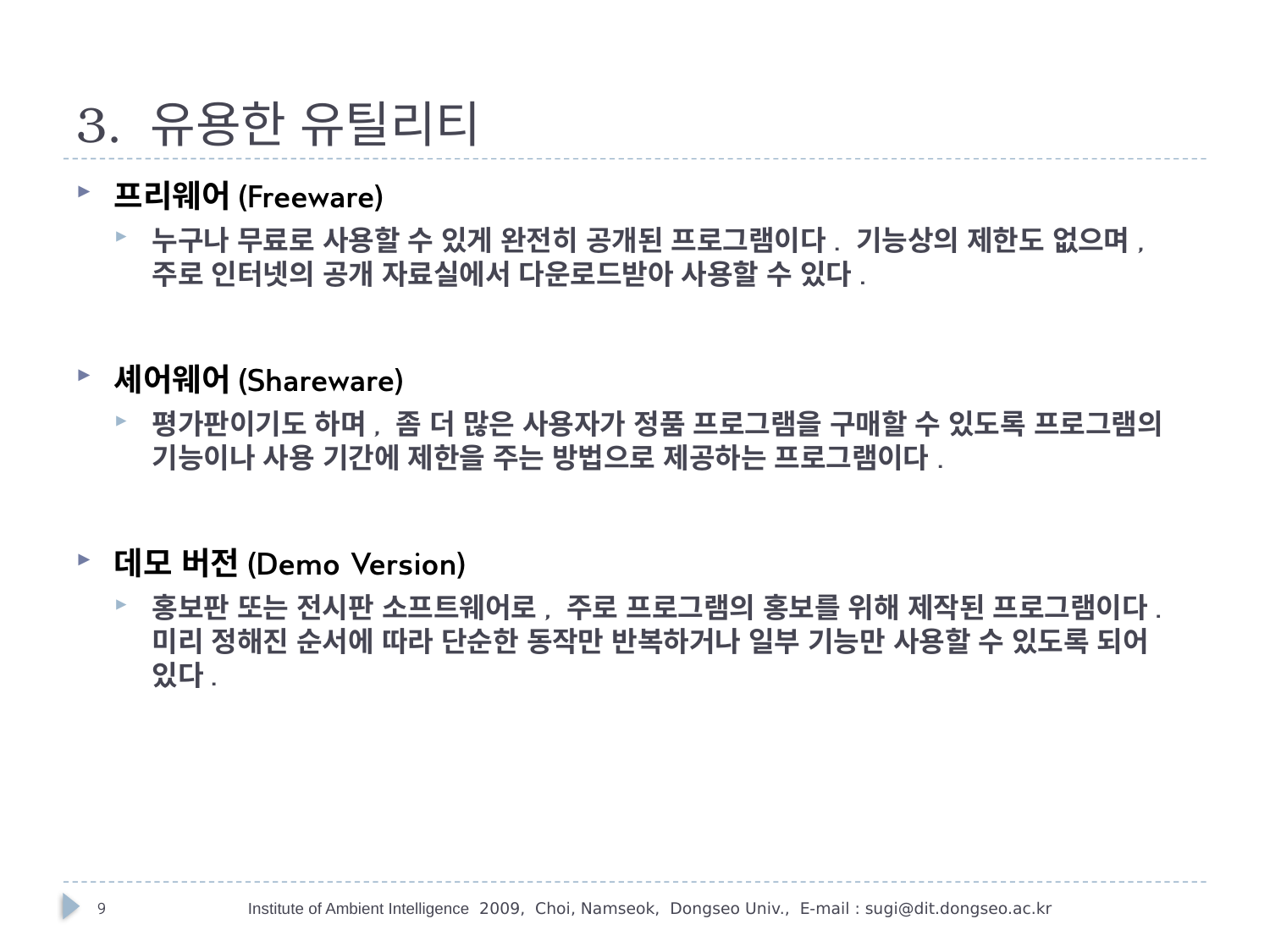

# 3. 유용한 유틸리티
프리웨어(Freeware)
누구나 무료로 사용할 수 있게 완전히 공개된 프로그램이다. 기능상의 제한도 없으며, 주로 인터넷의 공개 자료실에서 다운로드받아 사용할 수 있다.

셰어웨어(Shareware)
평가판이기도 하며, 좀 더 많은 사용자가 정품 프로그램을 구매할 수 있도록 프로그램의 기능이나 사용 기간에 제한을 주는 방법으로 제공하는 프로그램이다.

데모 버전(Demo Version)
홍보판 또는 전시판 소프트웨어로, 주로 프로그램의 홍보를 위해 제작된 프로그램이다. 미리 정해진 순서에 따라 단순한 동작만 반복하거나 일부 기능만 사용할 수 있도록 되어 있다.